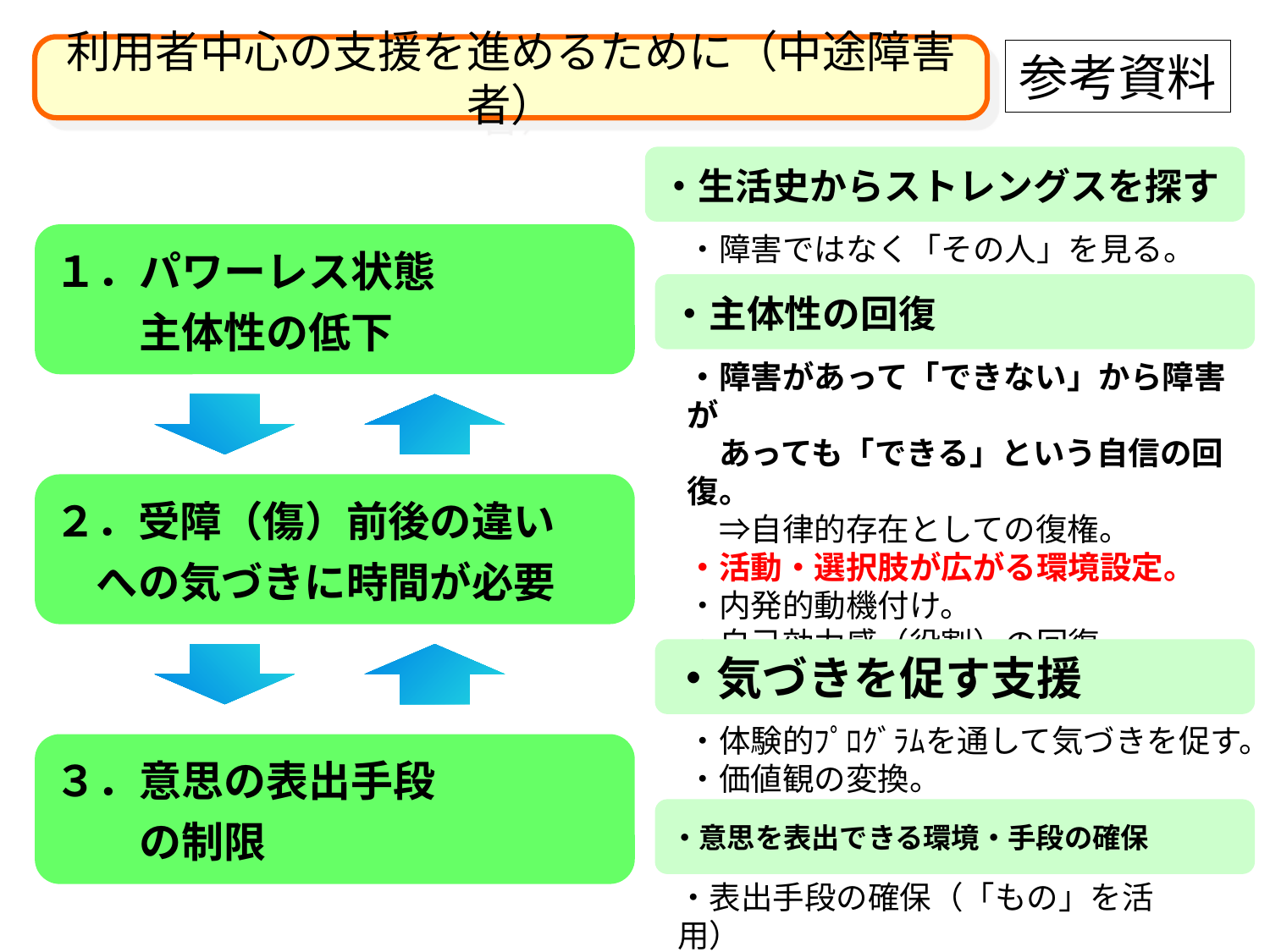

利用者中心の支援を進めるために（中途障害者）
参考資料
・生活史からストレングスを探す
・障害ではなく「その人」を見る。
１．パワーレス状態
　　主体性の低下

・主体性の回復
・障害があって「できない」から障害が
　あっても「できる」という自信の回復。
　⇒自律的存在としての復権。
・活動・選択肢が広がる環境設定。
・内発的動機付け。
・自己効力感（役割）の回復。
　⇒「患者」から主権者（市民）へ

２．受障（傷）前後の違い
　への気づきに時間が必要
・気づきを促す支援

・体験的ﾌﾟﾛｸﾞﾗﾑを通して気づきを促す。
・価値観の変換。
３．意思の表出手段
　　の制限

・意思を表出できる環境・手段の確保
・表出手段の確保（「もの」を活用）